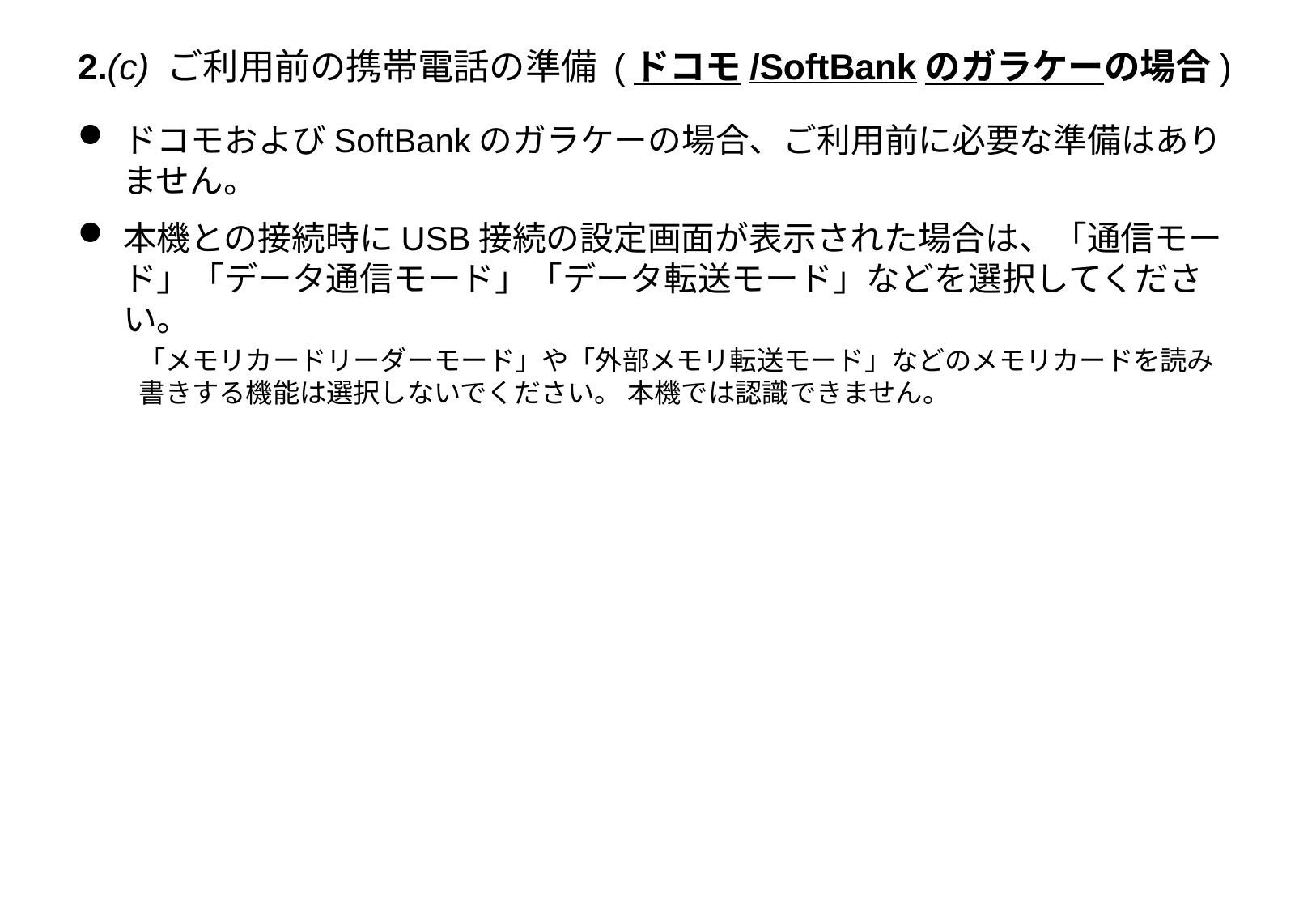

2.(c) ご利用前の携帯電話の準備 (ドコモ/SoftBankのガラケーの場合)
ドコモおよびSoftBankのガラケーの場合、ご利用前に必要な準備はありません。
本機との接続時にUSB接続の設定画面が表示された場合は、「通信モード」「データ通信モード」「データ転送モード」などを選択してください。
「メモリカードリーダーモード」や「外部メモリ転送モード」などのメモリカードを読み書きする機能は選択しないでください。 本機では認識できません。